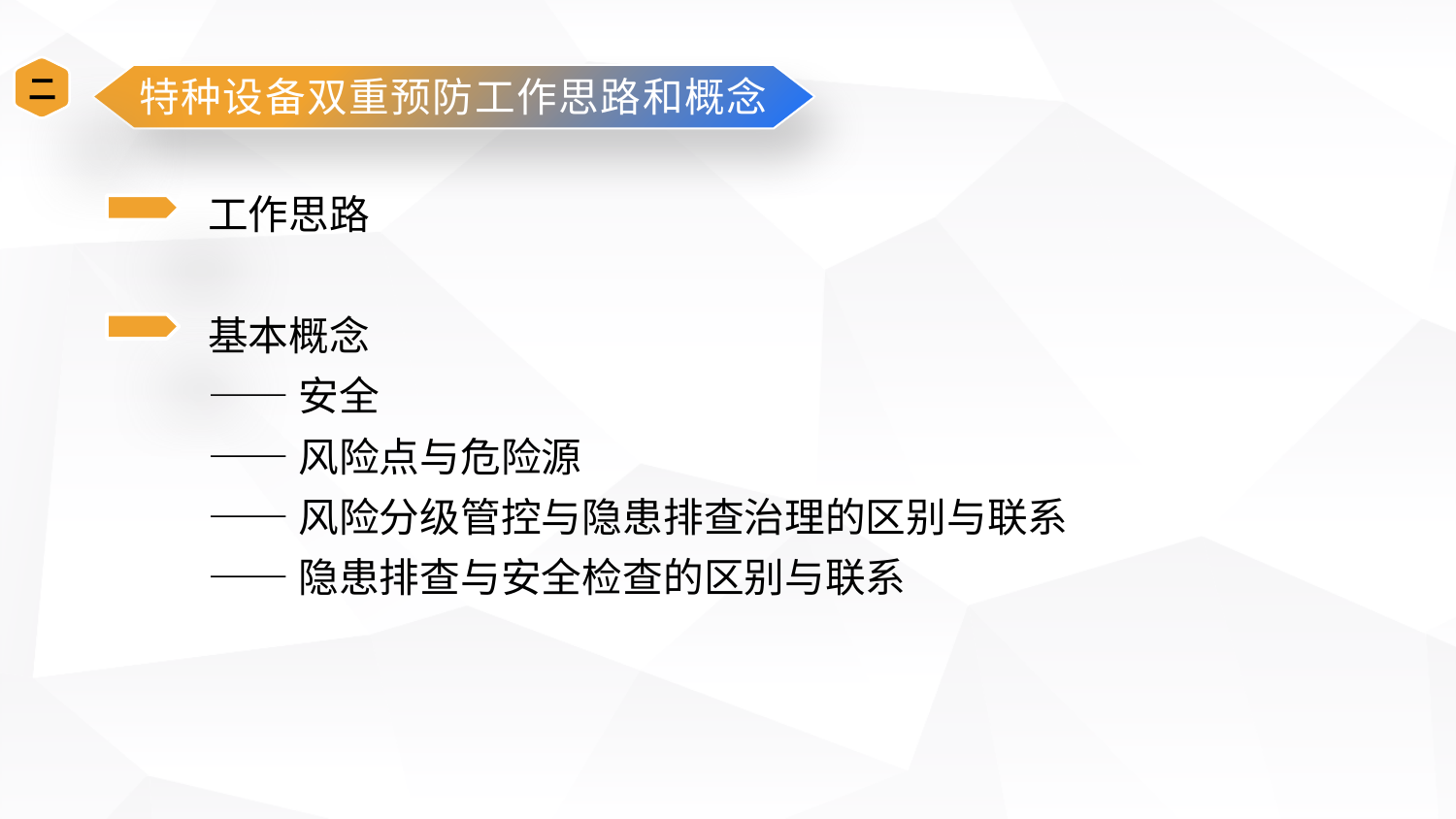

二

特种设备双重预防工作思路和概念

工作思路

基本概念
——安全
——风险点与危险源
——风险分级管控与隐患排查治理的区别与联系
——隐患排查与安全检查的区别与联系

20